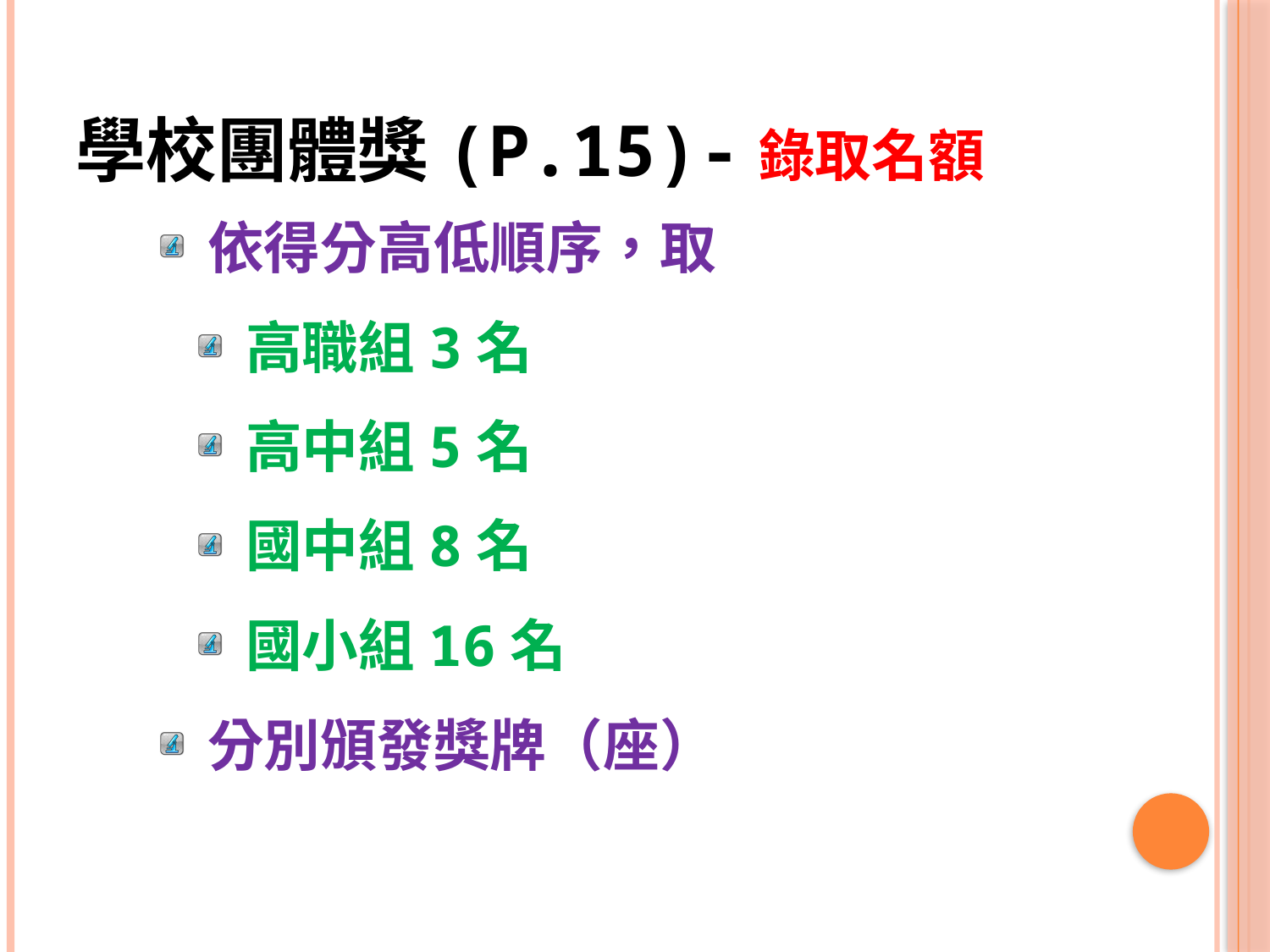

# 學校團體獎(P.15)-錄取名額
依得分高低順序，取
高職組3名
高中組5名
國中組8名
國小組16名
分別頒發獎牌（座）